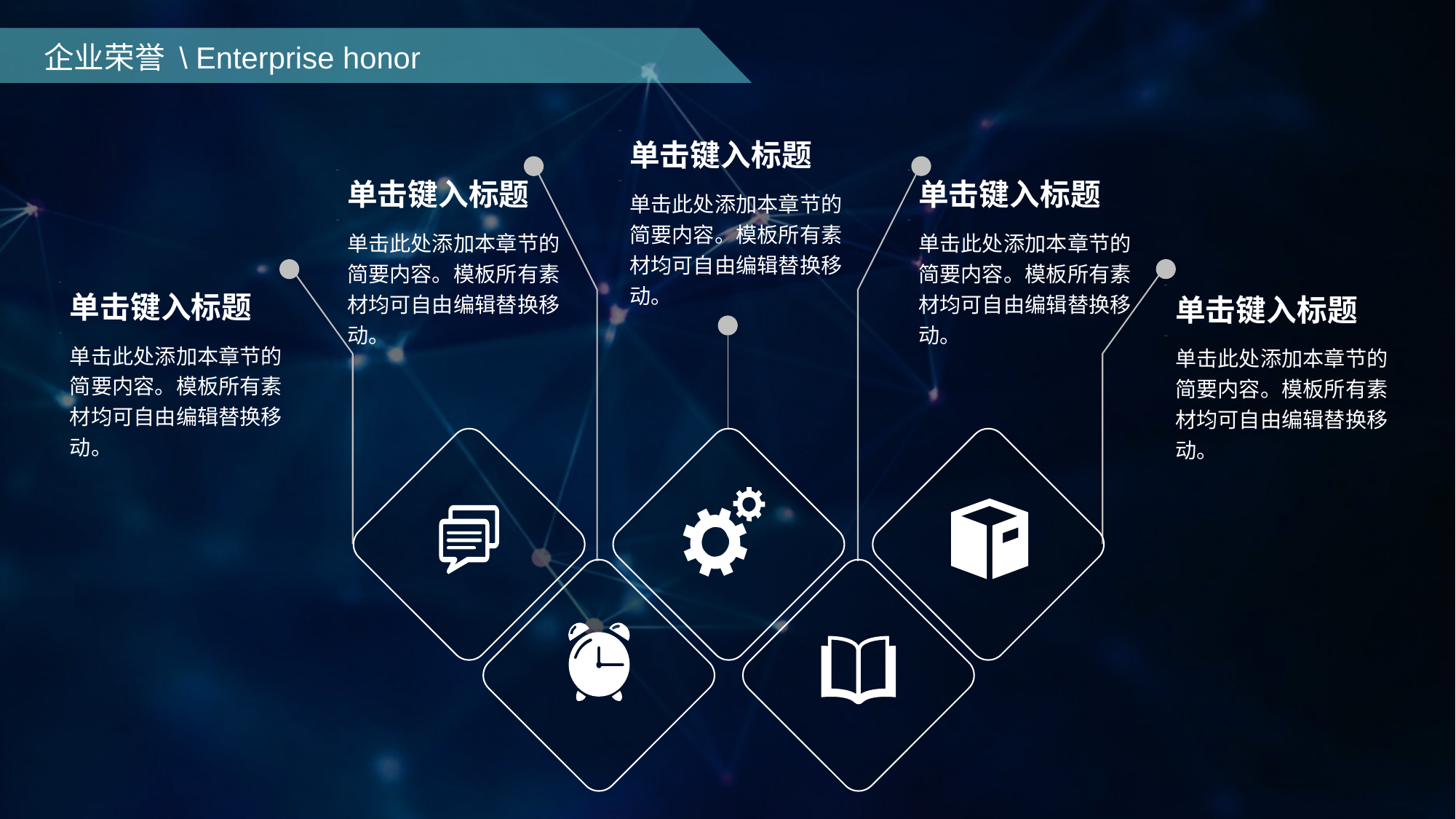

企业荣誉 \ Enterprise honor
单击键入标题

单击键入标题
单击键入标题
单击此处添加本章节的简要内容。模板所有素材均可自由编辑替换移动。
单击此处添加本章节的简要内容。模板所有素材均可自由编辑替换移动。
单击此处添加本章节的简要内容。模板所有素材均可自由编辑替换移动。
单击键入标题
单击键入标题
单击此处添加本章节的简要内容。模板所有素材均可自由编辑替换移动。
单击此处添加本章节的简要内容。模板所有素材均可自由编辑替换移动。